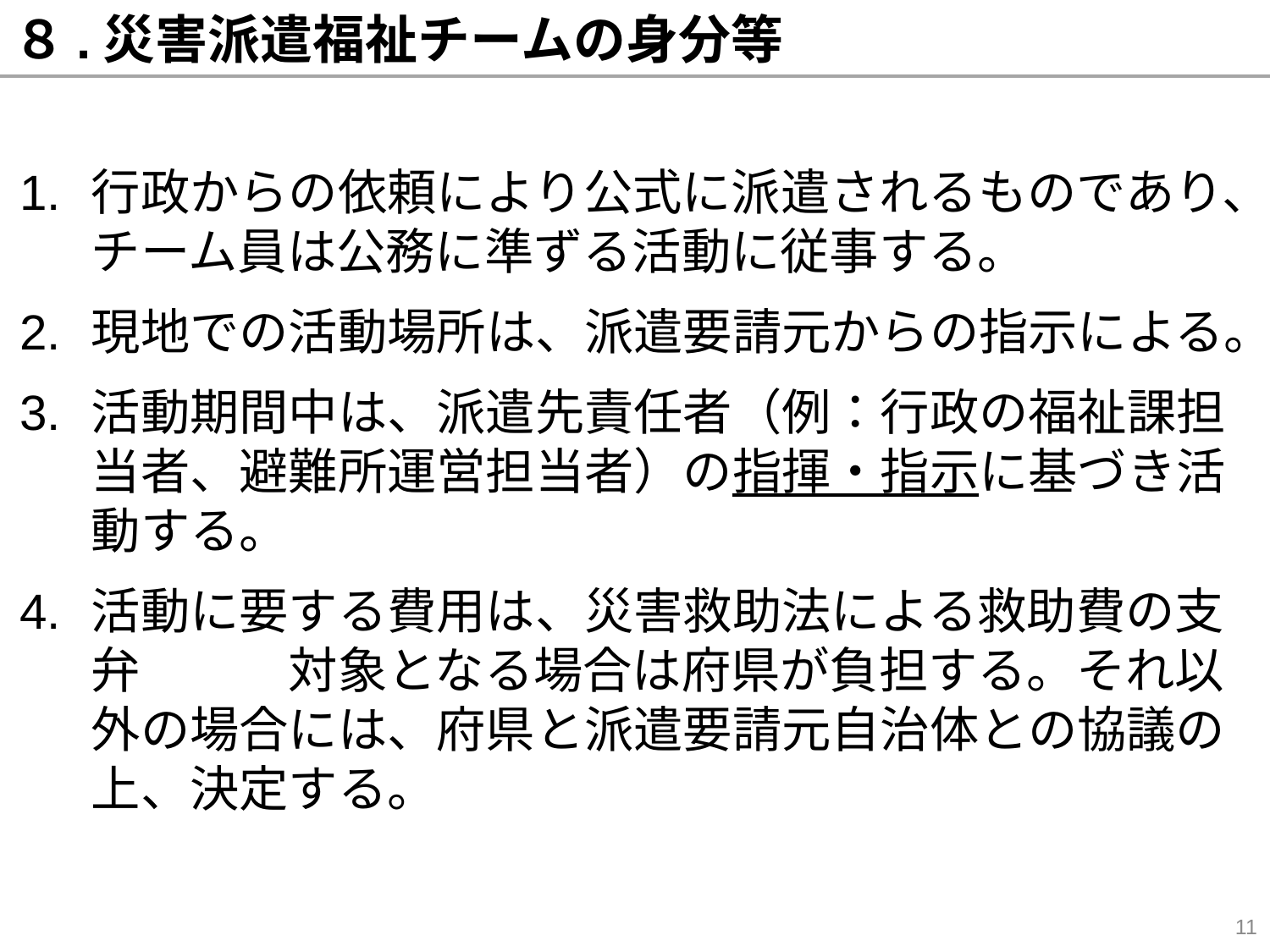

# ８.災害派遣福祉チームの身分等
行政からの依頼により公式に派遣されるものであり、チーム員は公務に準ずる活動に従事する。
現地での活動場所は、派遣要請元からの指示による。
活動期間中は、派遣先責任者（例：行政の福祉課担当者、避難所運営担当者）の指揮・指示に基づき活動する。
活動に要する費用は、災害救助法による救助費の支弁　　　対象となる場合は府県が負担する。それ以外の場合には、府県と派遣要請元自治体との協議の上、決定する。

11